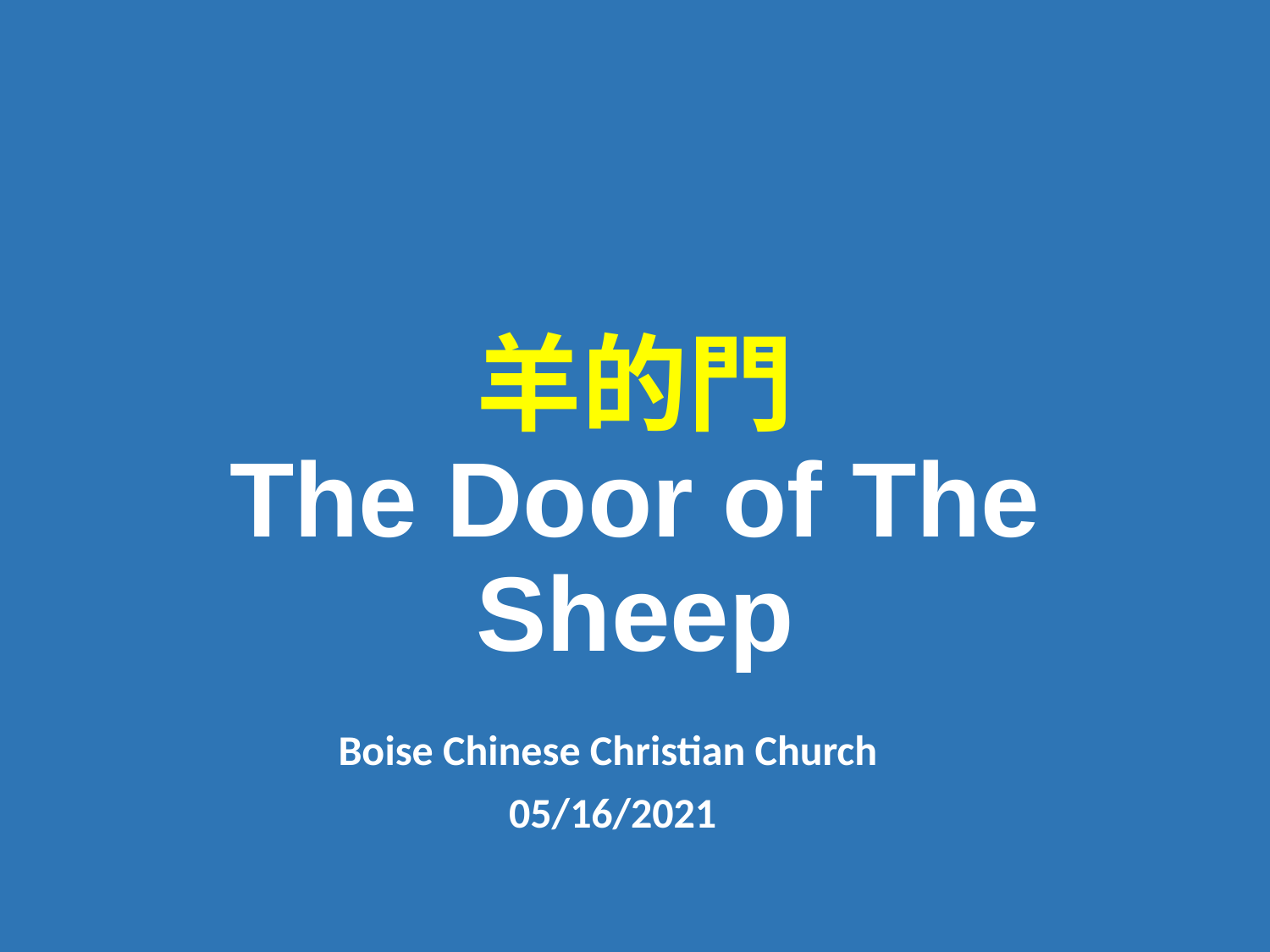

# 羊的門 The Door of The Sheep
Boise Chinese Christian Church
05/16/2021